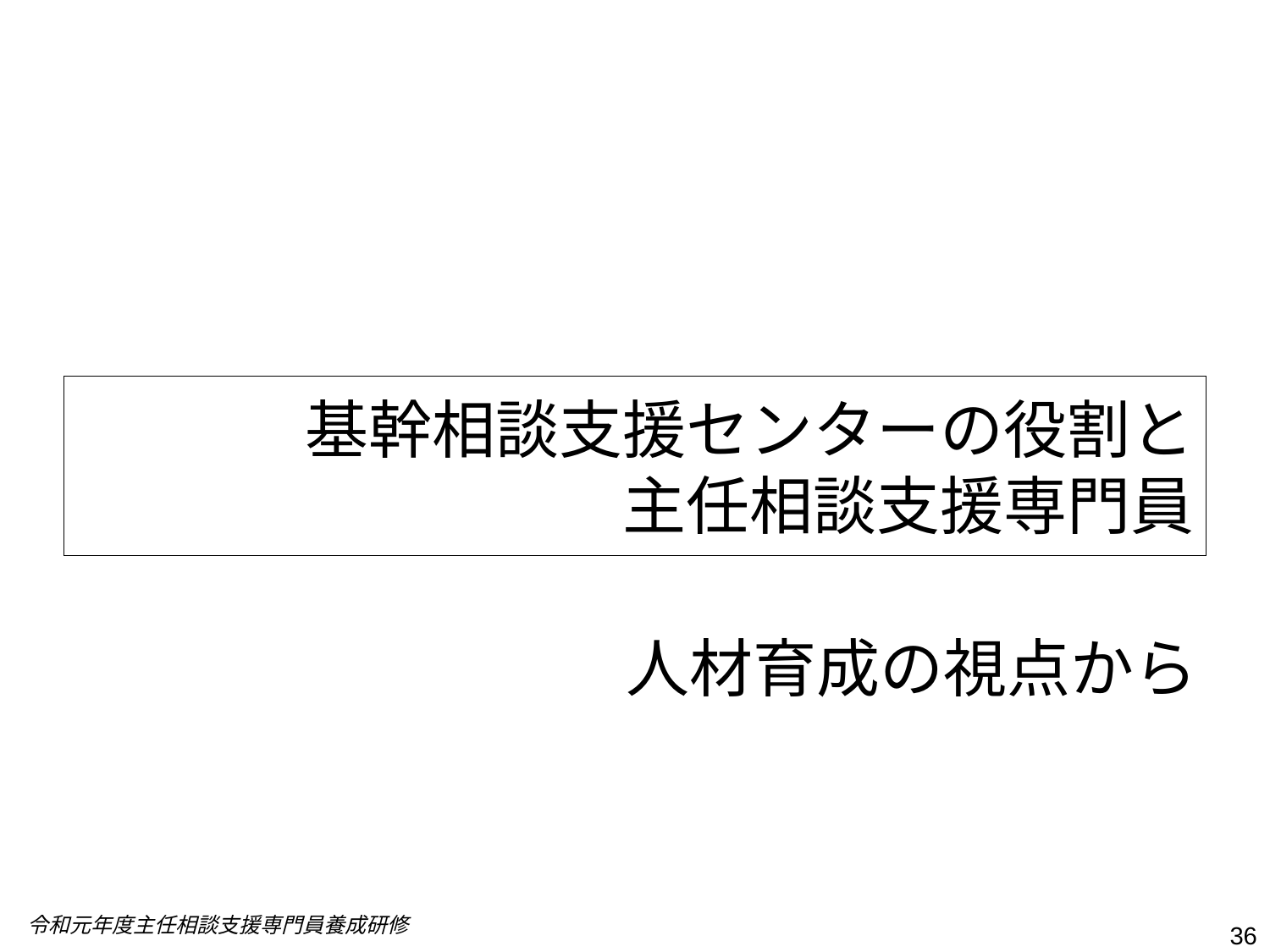

# 基幹相談支援センターの役割と 主任相談支援専門員
人材育成の視点から
令和元年度主任相談支援専門員養成研修
36